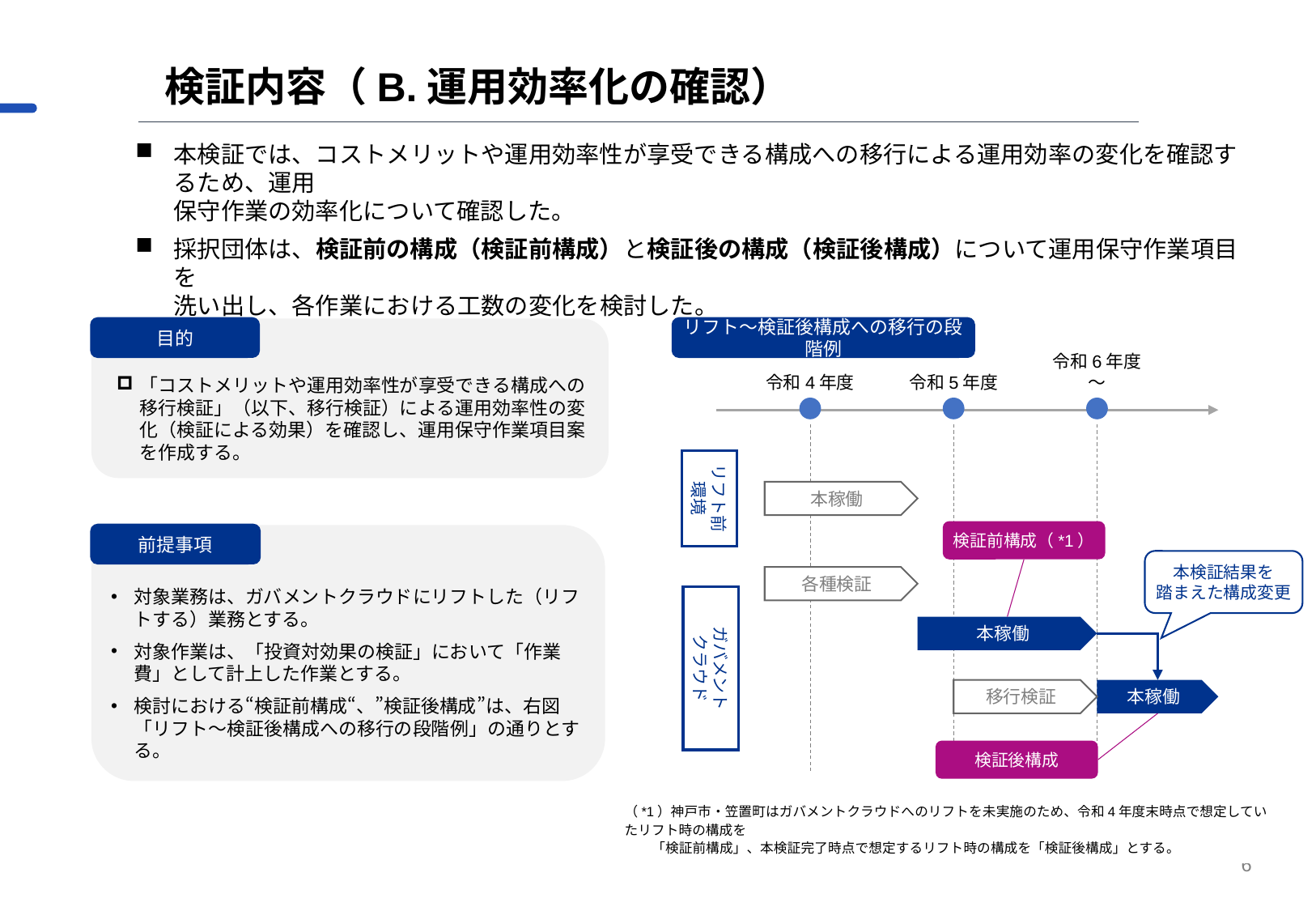

# 検証内容（B.運用効率化の確認）
本検証では、コストメリットや運用効率性が享受できる構成への移行による運用効率の変化を確認するため、運用
保守作業の効率化について確認した。
採択団体は、検証前の構成（検証前構成）と検証後の構成（検証後構成）について運用保守作業項目を
洗い出し、各作業における工数の変化を検討した。
「コストメリットや運用効率性が享受できる構成への移行検証」（以下、移行検証）による運用効率性の変化（検証による効果）を確認し、運用保守作業項目案を作成する。
目的
リフト～検証後構成への移行の段階例
令和4年度
令和5年度
令和6年度～

リフト前環境
本稼働
検証前構成（*1）
対象業務は、ガバメントクラウドにリフトした（リフトする）業務とする。
対象作業は、「投資対効果の検証」において「作業費」として計上した作業とする。
検討における“検証前構成“、”検証後構成”は、右図「リフト～検証後構成への移行の段階例」の通りとする。
前提事項
本検証結果を
踏まえた構成変更
各種検証
ガバメント
クラウド
本稼働
移行検証
本稼働
検証後構成
（*1）神戸市・笠置町はガバメントクラウドへのリフトを未実施のため、令和4年度末時点で想定していたリフト時の構成を
         「検証前構成」、本検証完了時点で想定するリフト時の構成を「検証後構成」とする。
6